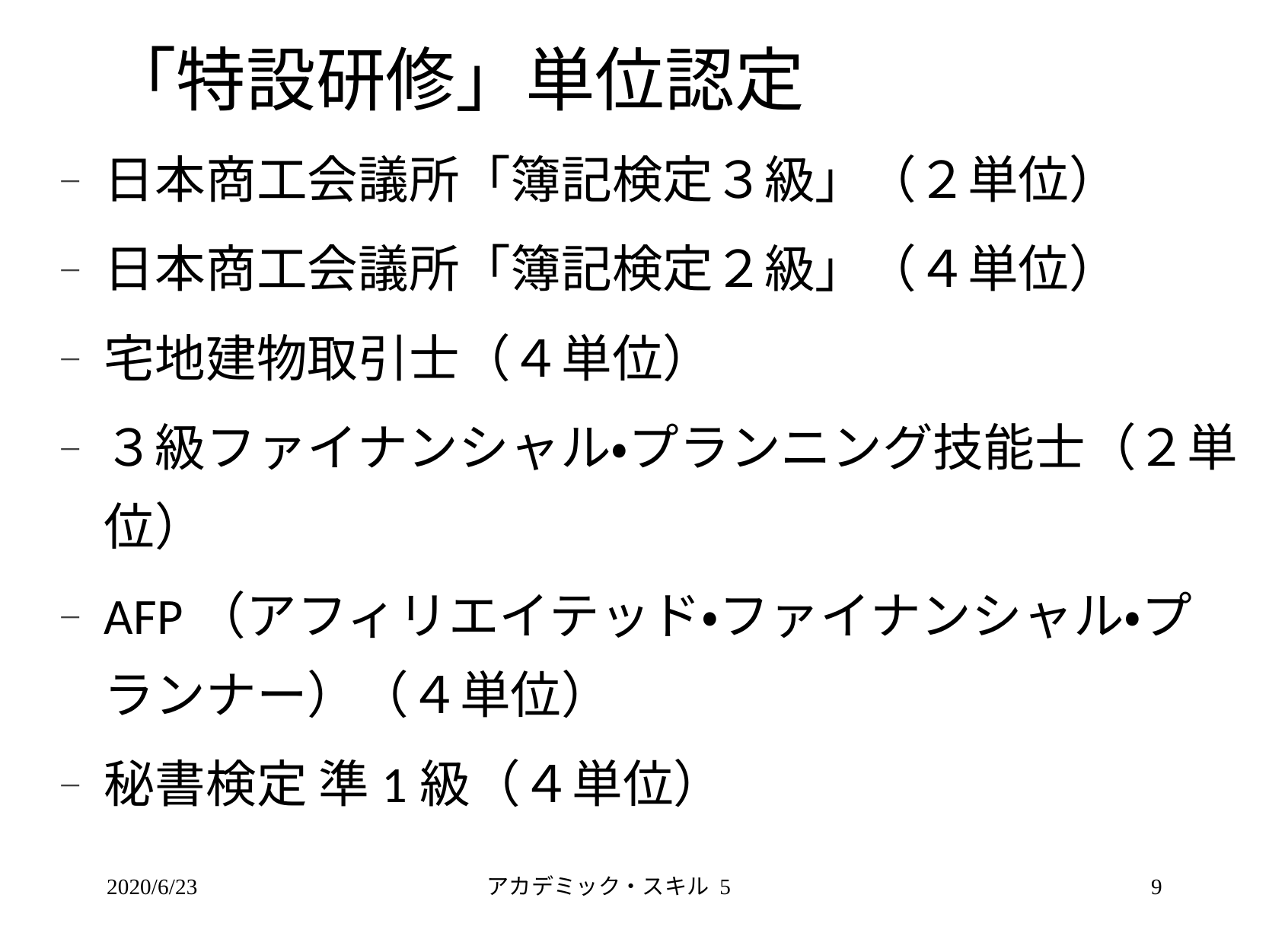

# 「特設研修」単位認定
日本商工会議所「簿記検定３級」（２単位）
日本商工会議所「簿記検定２級」（４単位）
宅地建物取引士（４単位）
３級ファイナンシャル・プランニング技能士（２単位）
AFP（アフィリエイテッド・ファイナンシャル・プランナー）（４単位）
秘書検定 準1級（４単位）

2020/6/23
アカデミック・スキル 5
9